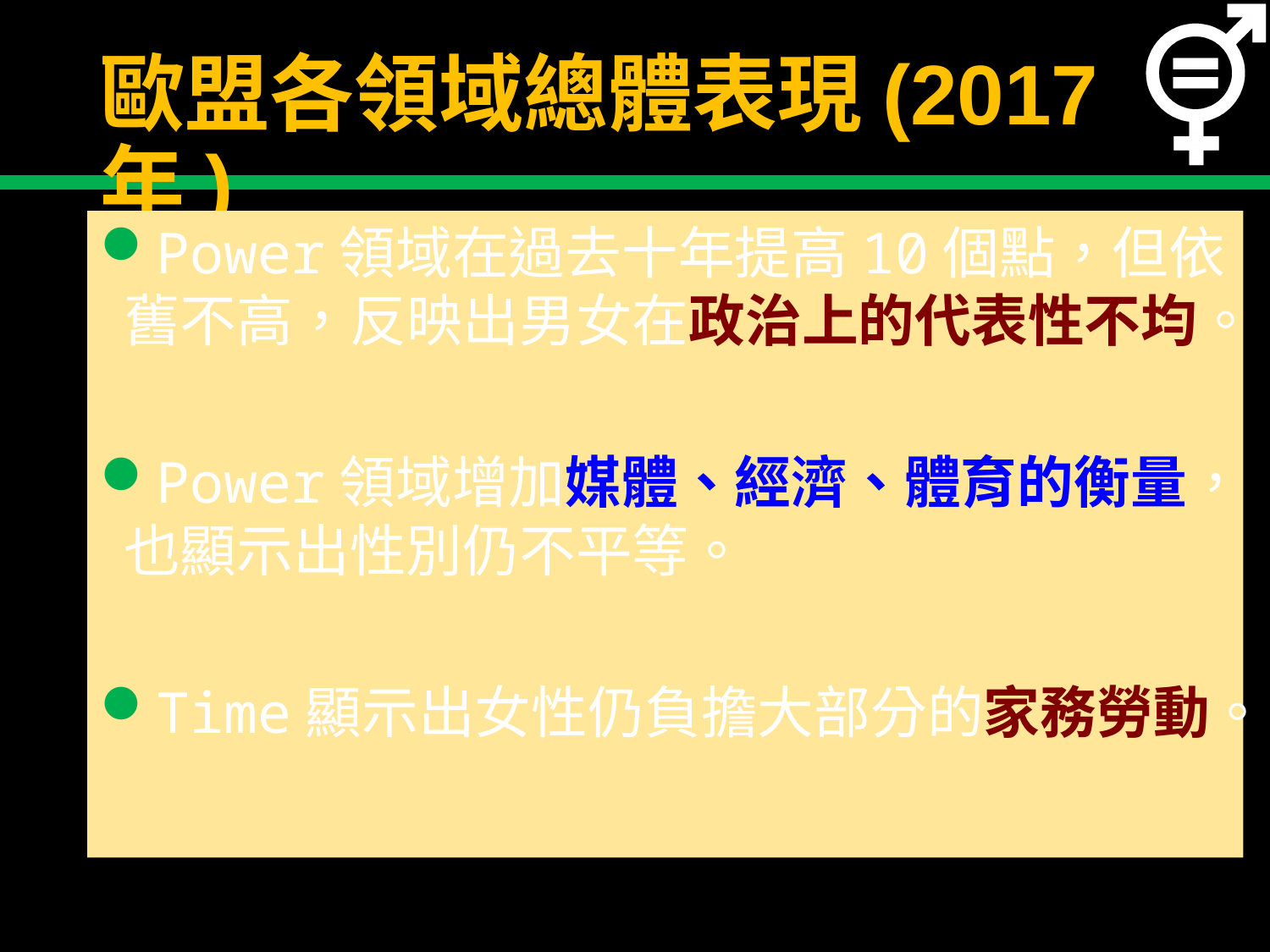

# 歐盟各領域總體表現(2017年)
Power領域在過去十年提高10個點，但依舊不高，反映出男女在政治上的代表性不均。

Power領域增加媒體、經濟、體育的衡量，也顯示出性別仍不平等。

Time顯示出女性仍負擔大部分的家務勞動。